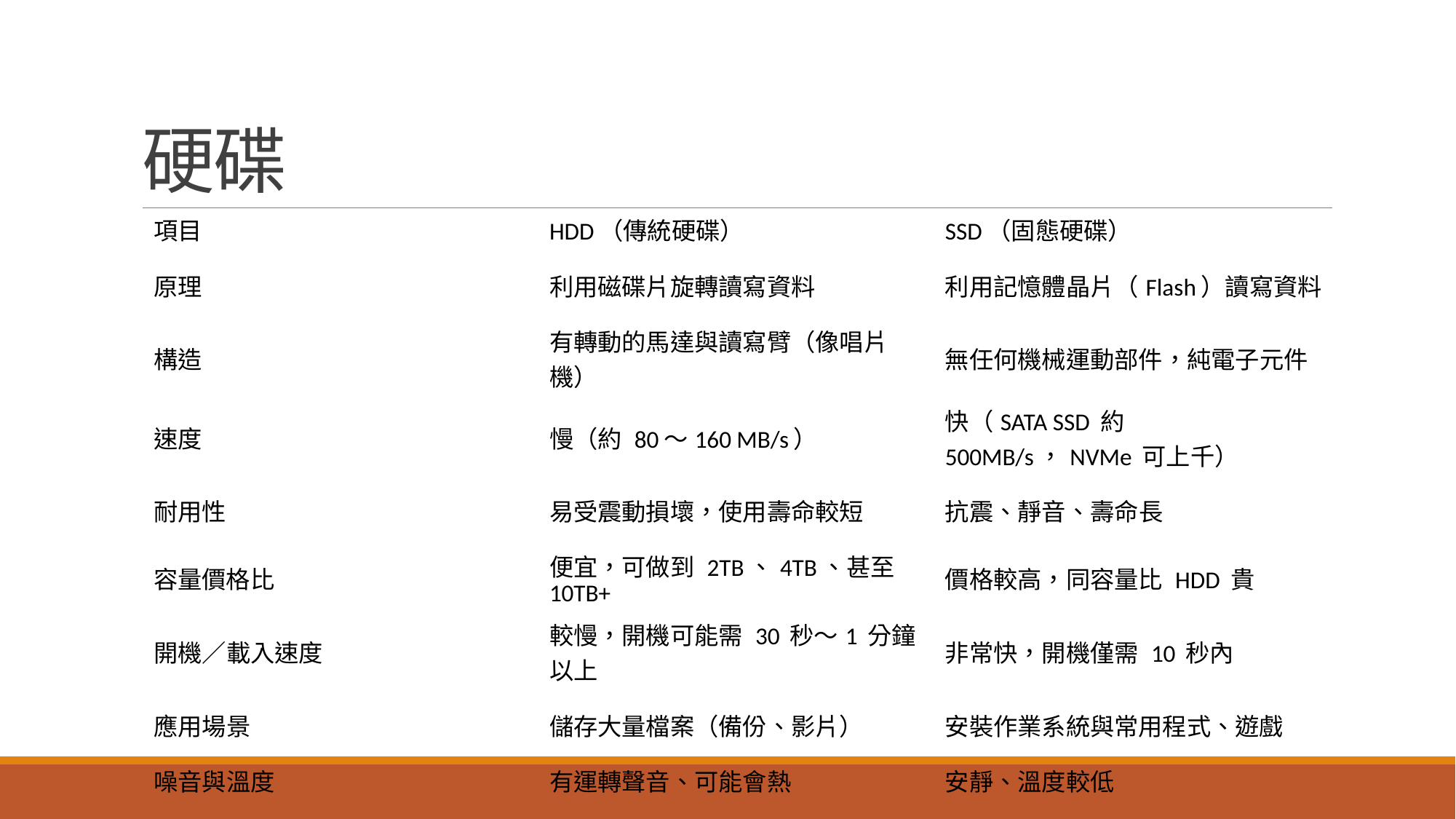

# 硬碟
| 項目 | HDD（傳統硬碟） | SSD（固態硬碟） |
| --- | --- | --- |
| 原理 | 利用磁碟片旋轉讀寫資料 | 利用記憶體晶片（Flash）讀寫資料 |
| 構造 | 有轉動的馬達與讀寫臂（像唱片機） | 無任何機械運動部件，純電子元件 |
| 速度 | 慢（約 80～160 MB/s） | 快（SATA SSD 約 500MB/s，NVMe 可上千） |
| 耐用性 | 易受震動損壞，使用壽命較短 | 抗震、靜音、壽命長 |
| 容量價格比 | 便宜，可做到 2TB、4TB、甚至 10TB+ | 價格較高，同容量比 HDD 貴 |
| 開機／載入速度 | 較慢，開機可能需 30 秒～1 分鐘以上 | 非常快，開機僅需 10 秒內 |
| 應用場景 | 儲存大量檔案（備份、影片） | 安裝作業系統與常用程式、遊戲 |
| 噪音與溫度 | 有運轉聲音、可能會熱 | 安靜、溫度較低 |